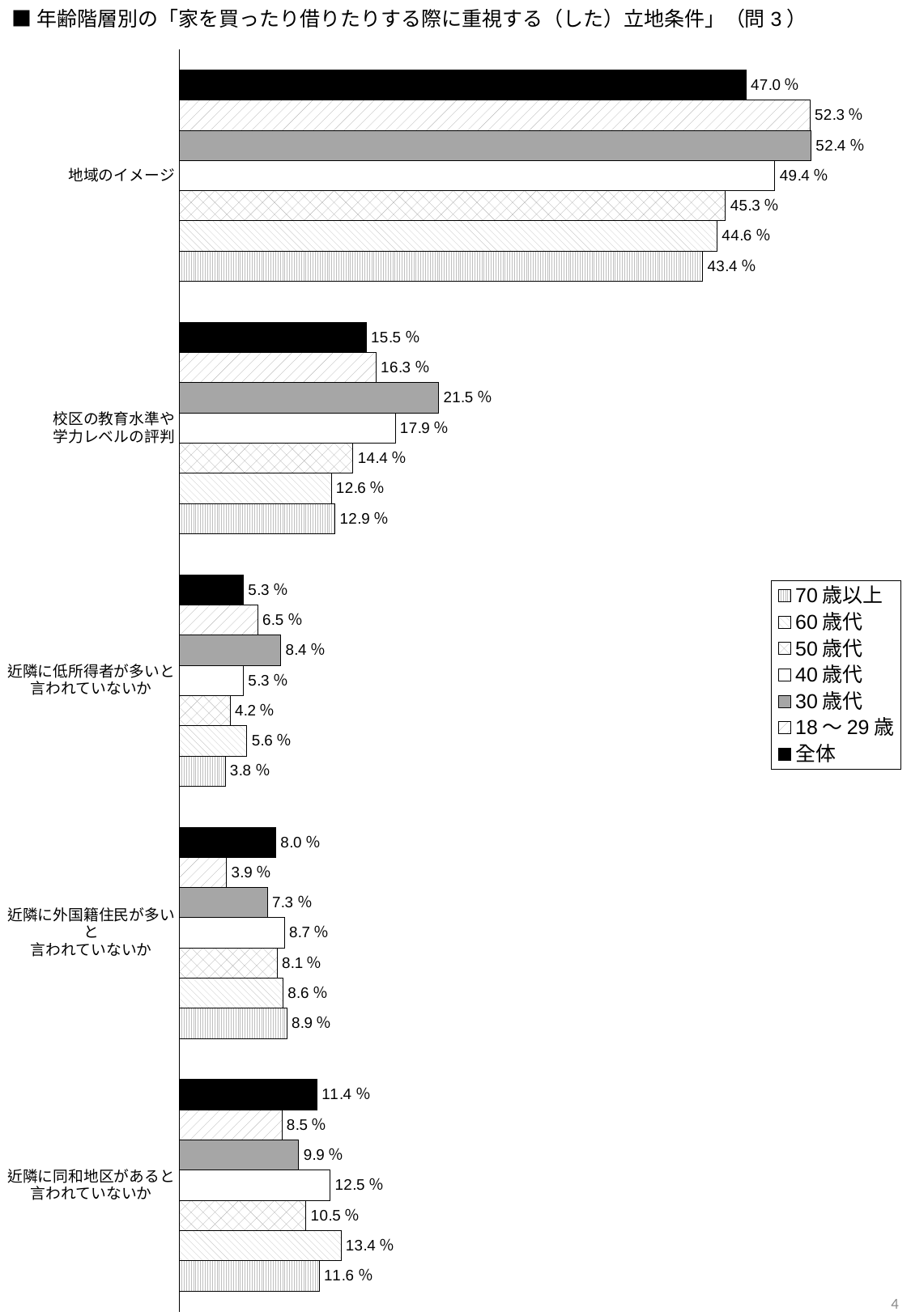

■年齢階層別の「家を買ったり借りたりする際に重視する（した）立地条件」（問3）

### Chart

| Category | 全体 | 18～29歳 | 30歳代 | 40歳代 | 50歳代 | 60歳代 | 70歳以上 |
|---|---|---|---|---|---|---|---|
| 地域のイメージ | 47.0 | 52.300000000000004 | 52.4 | 49.4 | 45.3 | 44.6 | 43.4 |
| 校区の教育水準や
学力レベルの評判 | 15.5 | 16.3 | 21.5 | 17.9 | 14.4 | 12.6 | 12.9 |
| 近隣に低所得者が多いと
言われていないか | 5.3 | 6.5 | 8.4 | 5.3 | 4.2 | 5.6 | 3.8 |
| 近隣に外国籍住民が多いと
言われていないか | 8.0 | 3.9 | 7.3 | 8.7 | 8.1 | 8.6 | 8.9 |
| 近隣に同和地区があると
言われていないか | 11.4 | 8.5 | 9.9 | 12.5 | 10.5 | 13.4 | 11.600000000000001 |
4